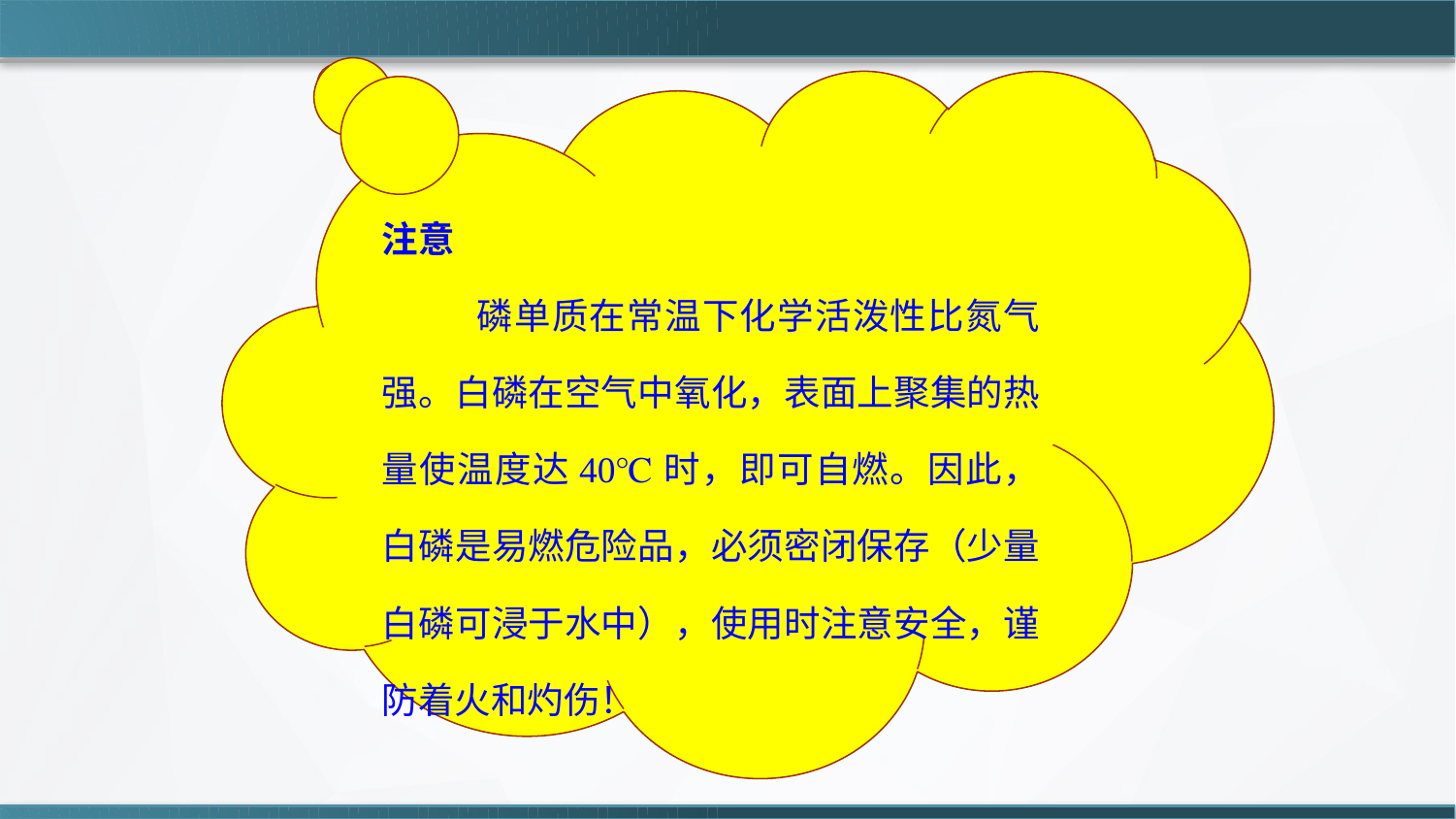

注意
         磷单质在常温下化学活泼性比氮气强。白磷在空气中氧化，表面上聚集的热量使温度达40℃时，即可自燃。因此，白磷是易燃危险品，必须密闭保存（少量白磷可浸于水中），使用时注意安全，谨防着火和灼伤！